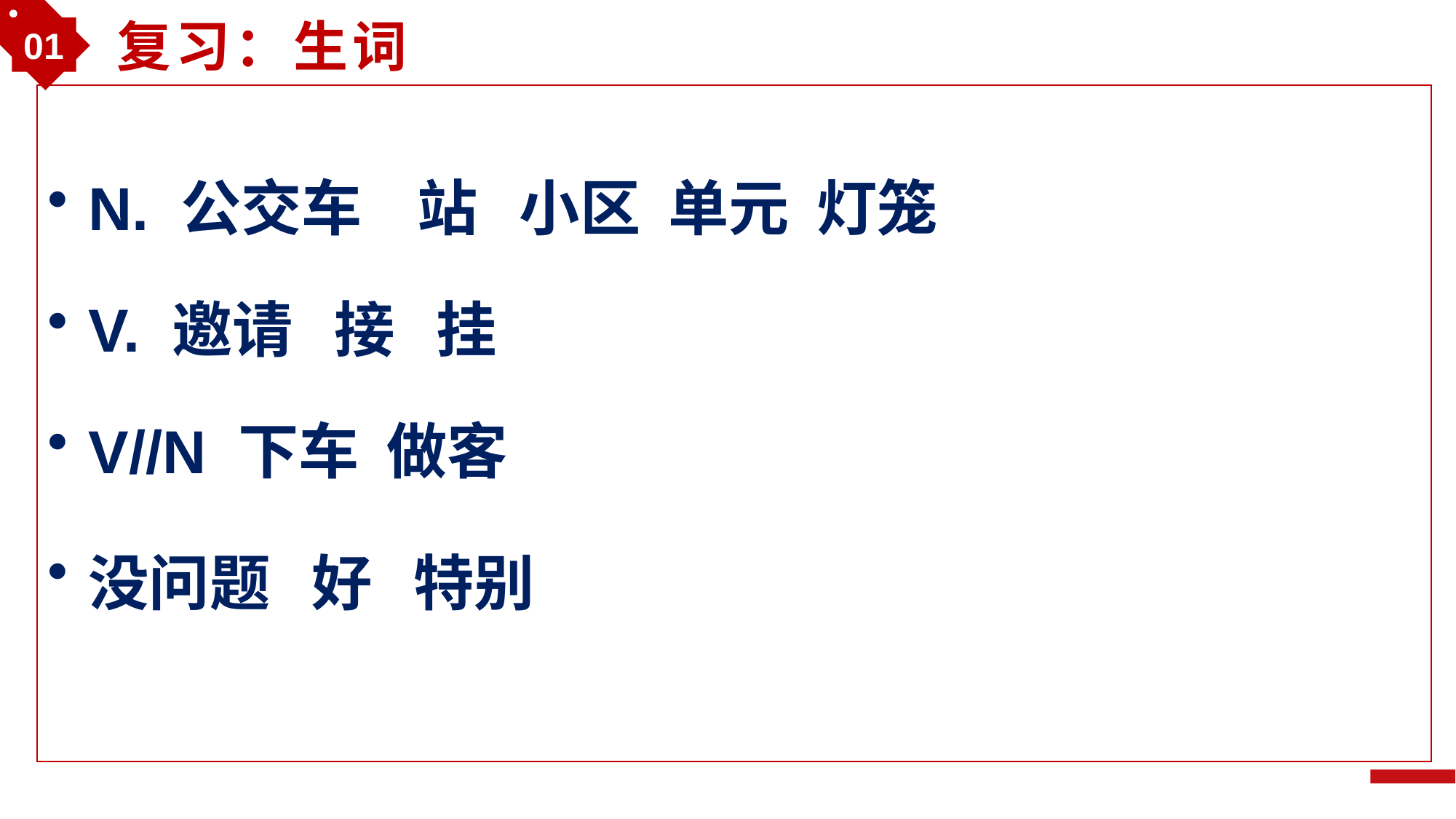

01
复习：生词

N. 公交车    站   小区  单元  灯笼
V. 邀请   接   挂
V//N 下车  做客
没问题   好   特别